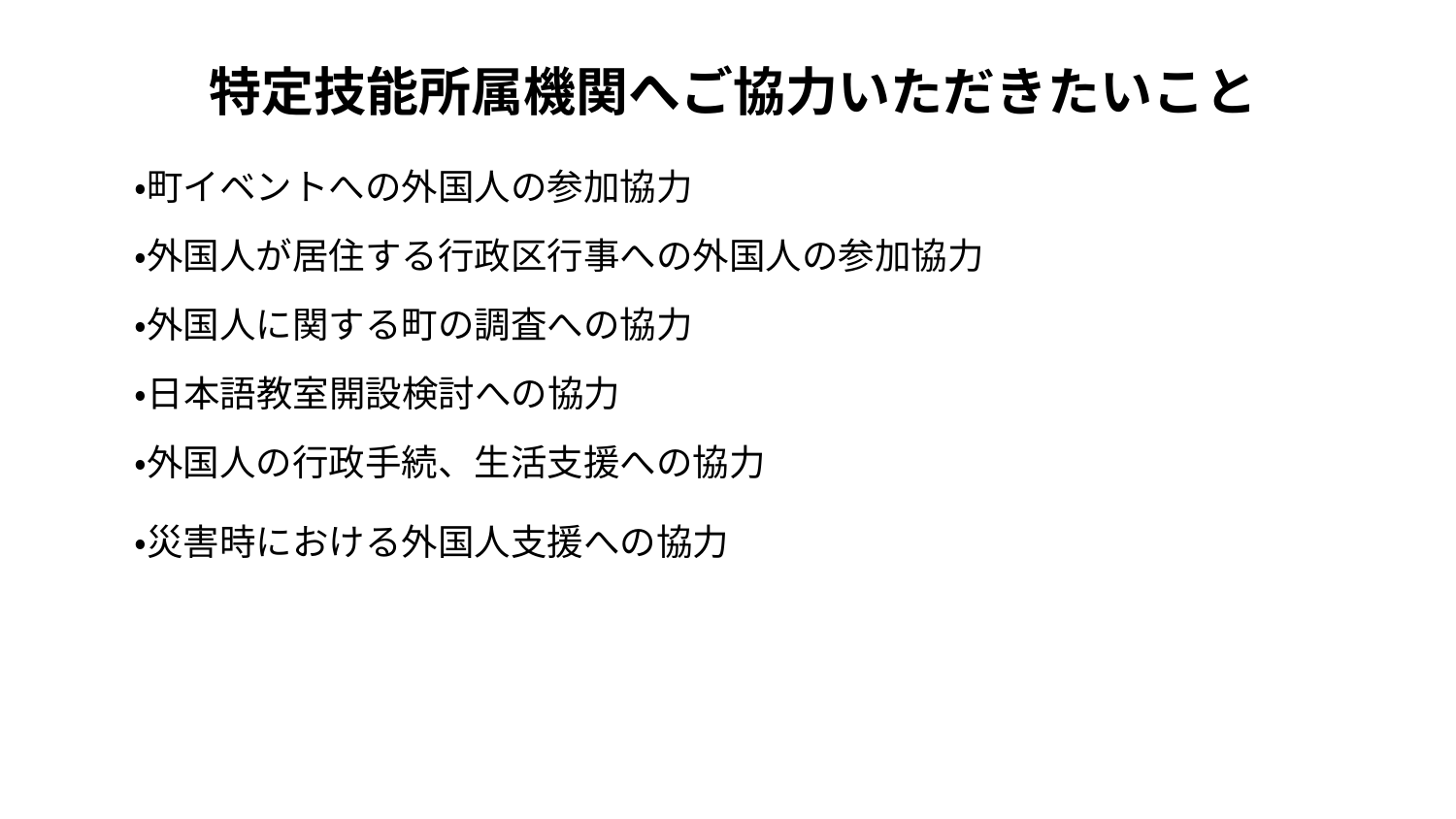

# 特定技能所属機関へご協力いただきたいこと
・町イベントへの外国人の参加協力
・外国人が居住する行政区行事への外国人の参加協力
・外国人に関する町の調査への協力
・日本語教室開設検討への協力
・外国人の行政手続、生活支援への協力
・災害時における外国人支援への協力